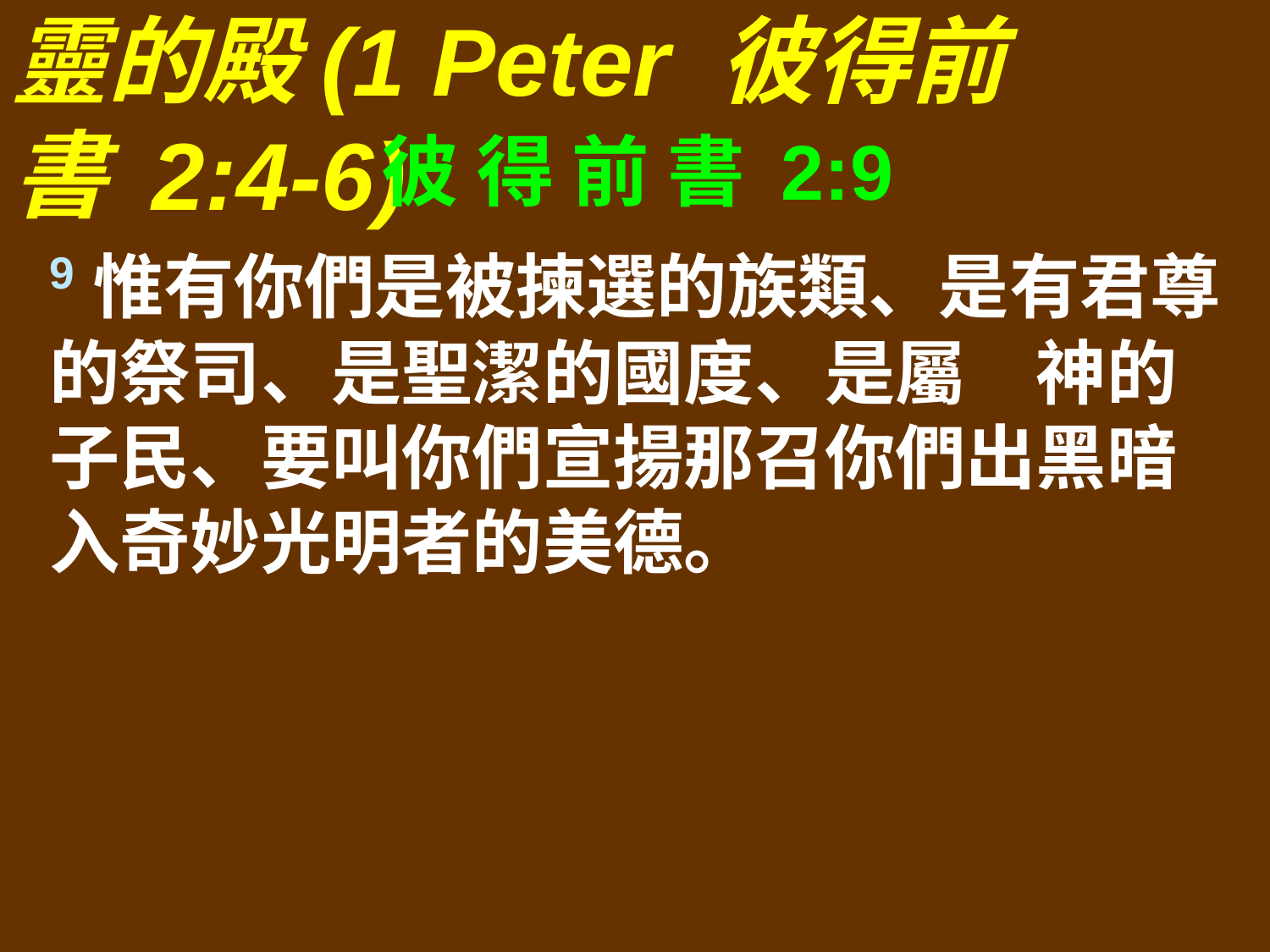

二、 被建造成爲一座屬靈的殿(1 Peter 彼得前書 2:4-6)
彼 得 前 書 2:9
9惟有你們是被揀選的族類、是有君尊的祭司、是聖潔的國度、是屬　神的子民、要叫你們宣揚那召你們出黑暗入奇妙光明者的美德。